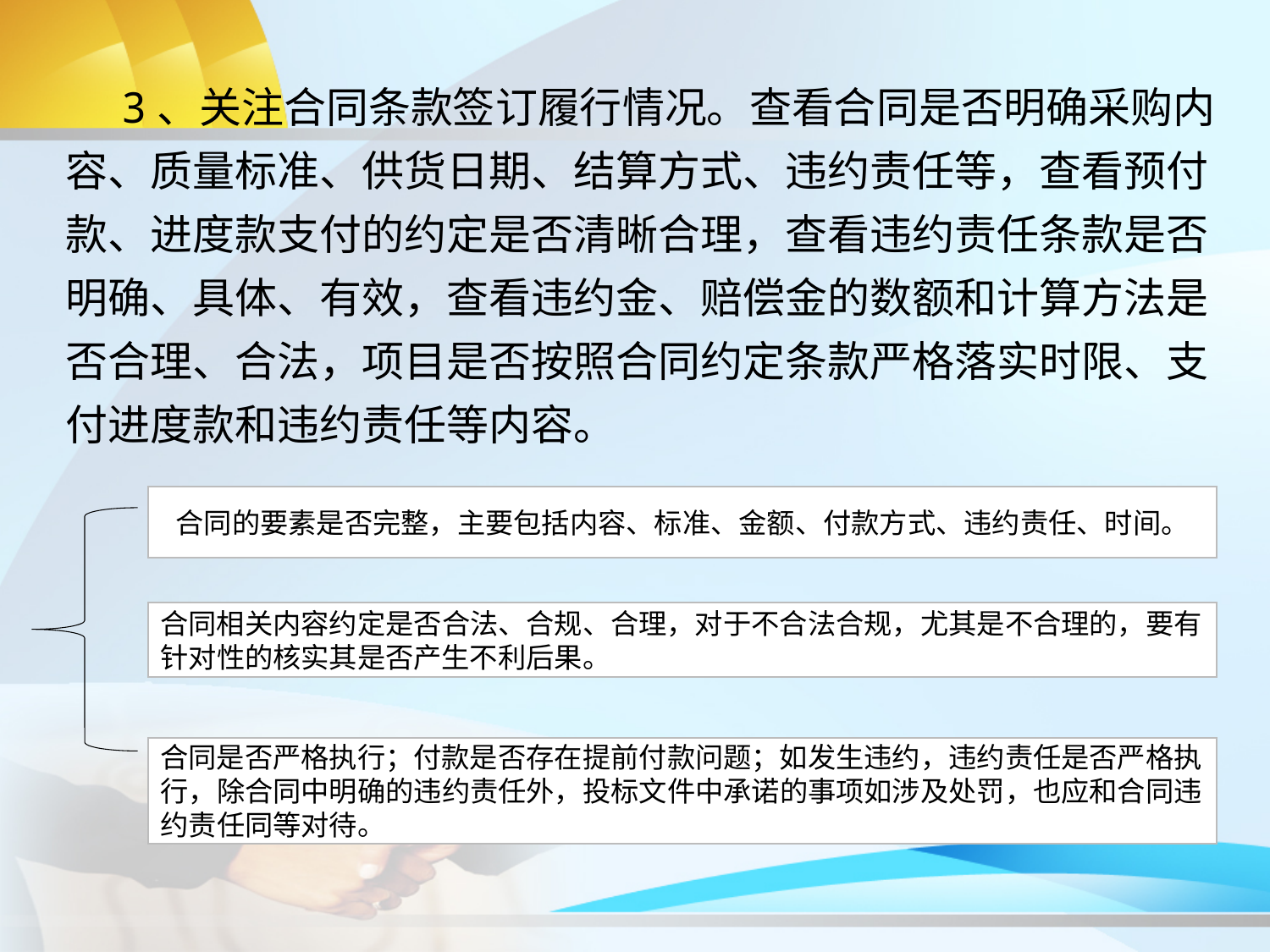

3、关注合同条款签订履行情况。查看合同是否明确采购内容、质量标准、供货日期、结算方式、违约责任等，查看预付款、进度款支付的约定是否清晰合理，查看违约责任条款是否明确、具体、有效，查看违约金、赔偿金的数额和计算方法是否合理、合法，项目是否按照合同约定条款严格落实时限、支付进度款和违约责任等内容。
合同的要素是否完整，主要包括内容、标准、金额、付款方式、违约责任、时间。

合同相关内容约定是否合法、合规、合理，对于不合法合规，尤其是不合理的，要有针对性的核实其是否产生不利后果。
合同是否严格执行；付款是否存在提前付款问题；如发生违约，违约责任是否严格执行，除合同中明确的违约责任外，投标文件中承诺的事项如涉及处罚，也应和合同违约责任同等对待。